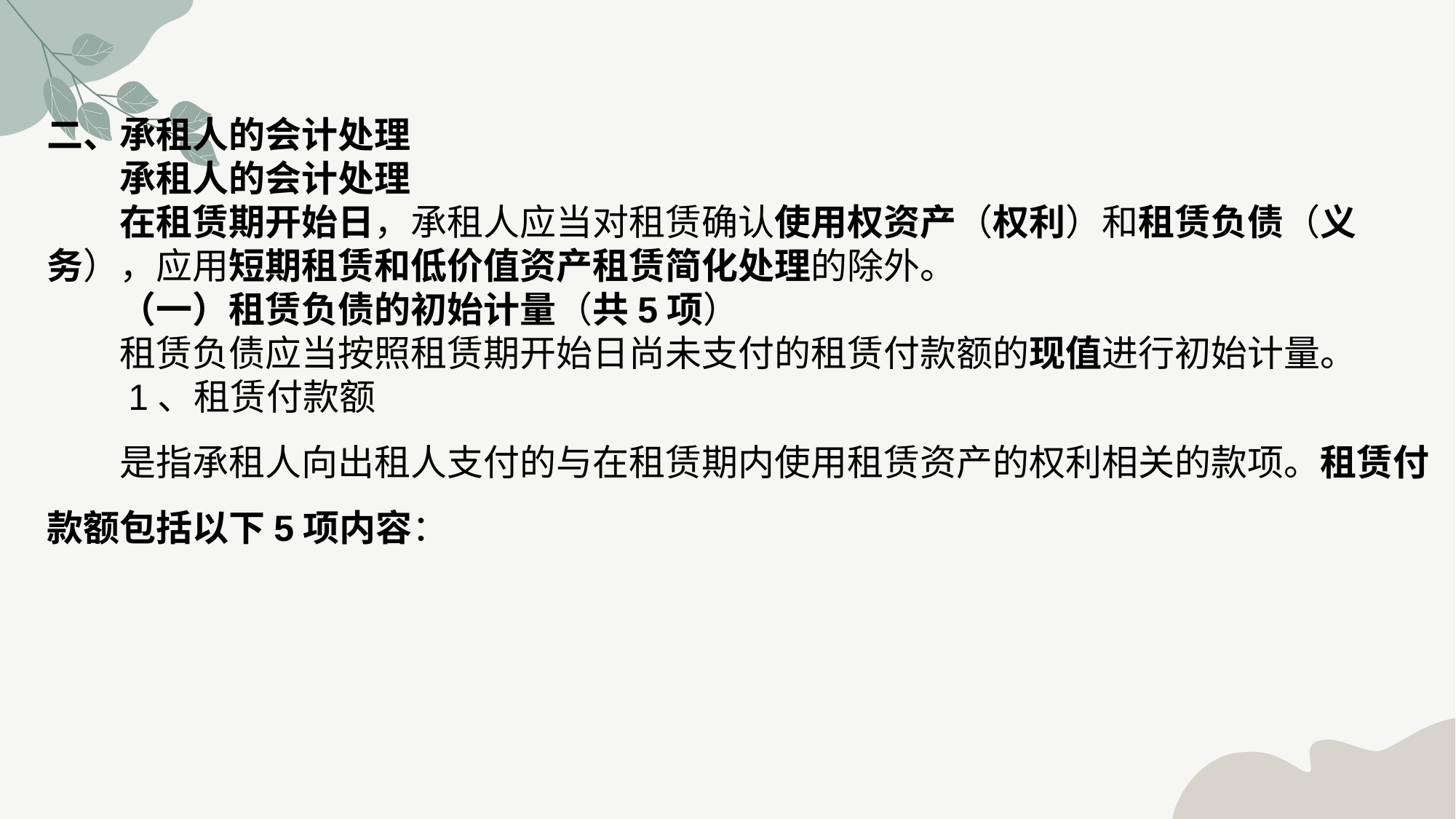

二、承租人的会计处理　　承租人的会计处理　　在租赁期开始日，承租人应当对租赁确认使用权资产（权利）和租赁负债（义务），应用短期租赁和低价值资产租赁简化处理的除外。　　（一）租赁负债的初始计量（共5项）　　租赁负债应当按照租赁期开始日尚未支付的租赁付款额的现值进行初始计量。　　1、租赁付款额　　是指承租人向出租人支付的与在租赁期内使用租赁资产的权利相关的款项。租赁付款额包括以下5项内容：